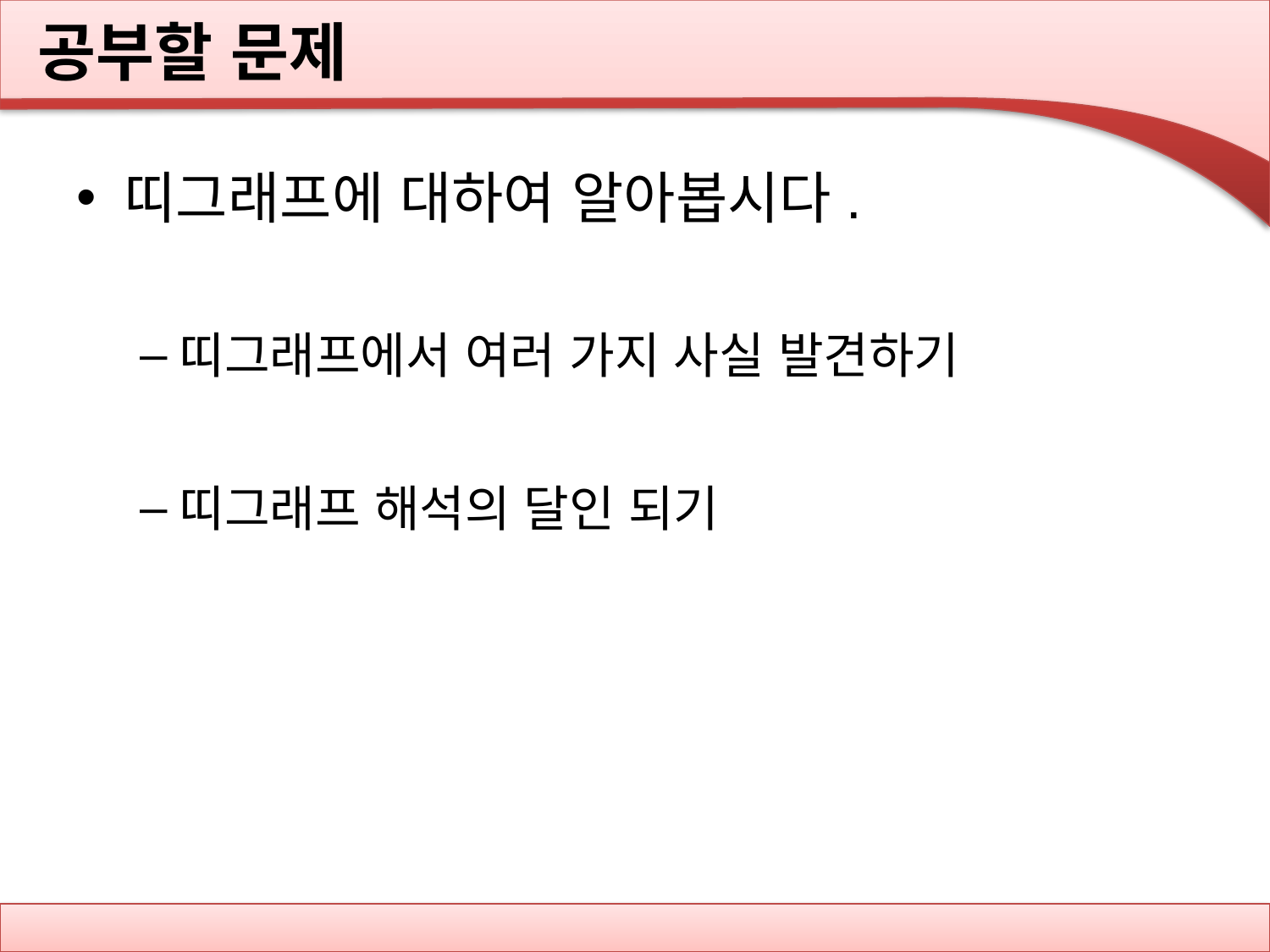

# 공부할 문제
띠그래프에 대하여 알아봅시다.

띠그래프에서 여러 가지 사실 발견하기

띠그래프 해석의 달인 되기